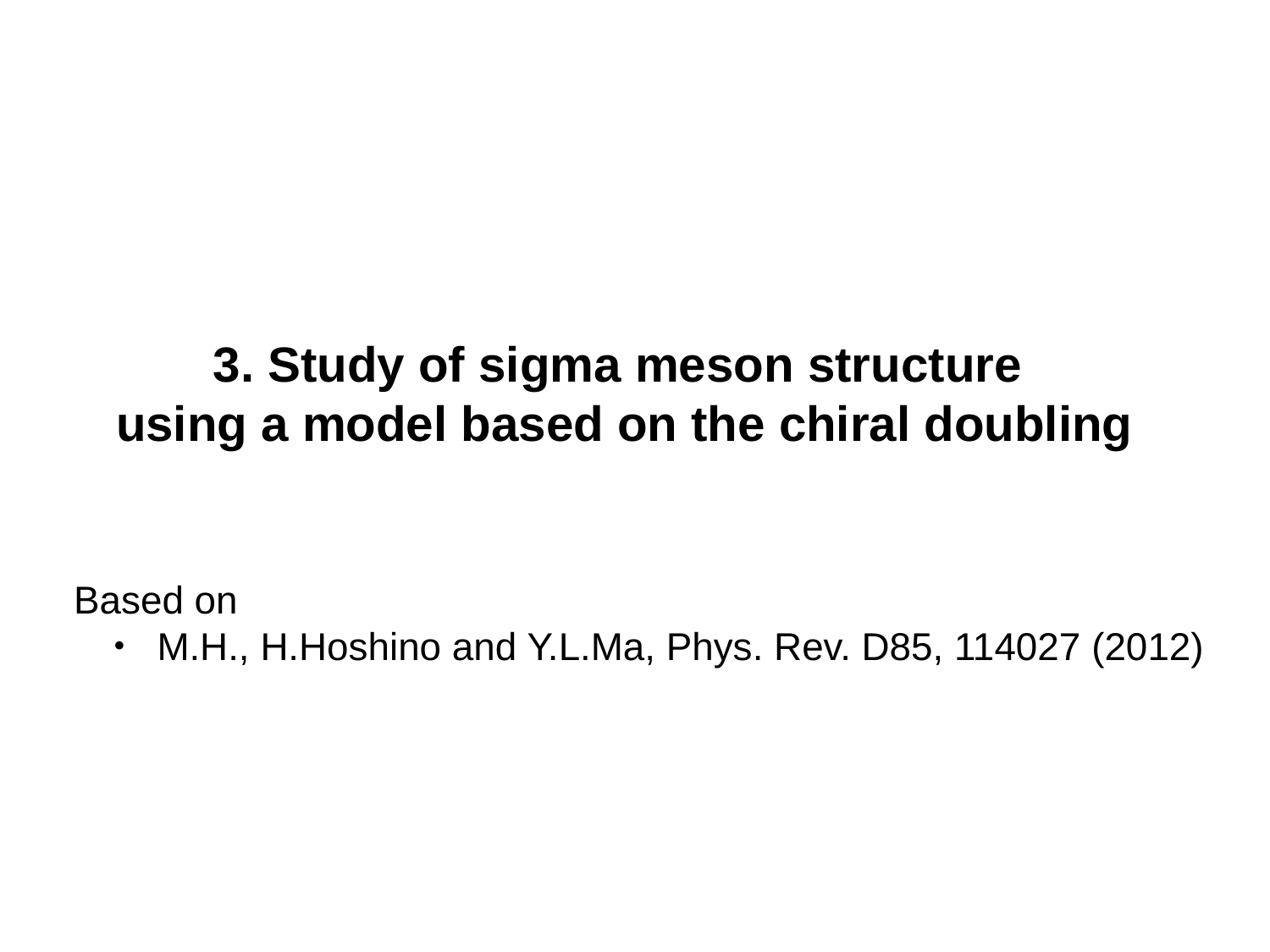

# 3. Study of sigma meson structure using a model based on the chiral doubling
Based on
  ・ M.H., H.Hoshino and Y.L.Ma, Phys. Rev. D85, 114027 (2012)